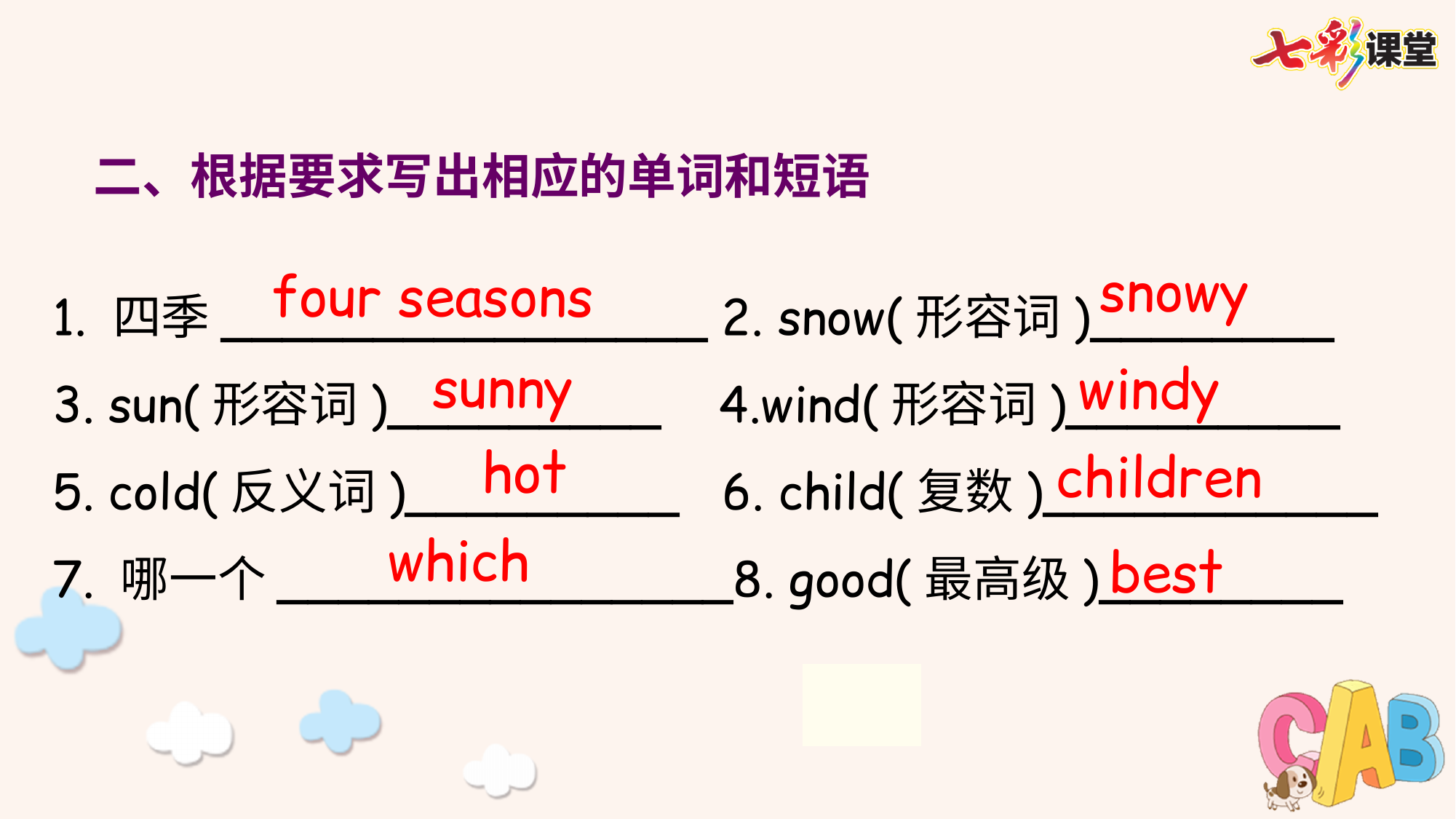

二、根据要求写出相应的单词和短语
1. 四季________________ 2. snow(形容词)________
3. sun(形容词)_________    4.wind(形容词)_________
5. cold(反义词)_________   6. child(复数)___________
7. 哪一个_______________8. good(最高级)________
snowy
four seasons
sunny
windy

hot
children
which
best